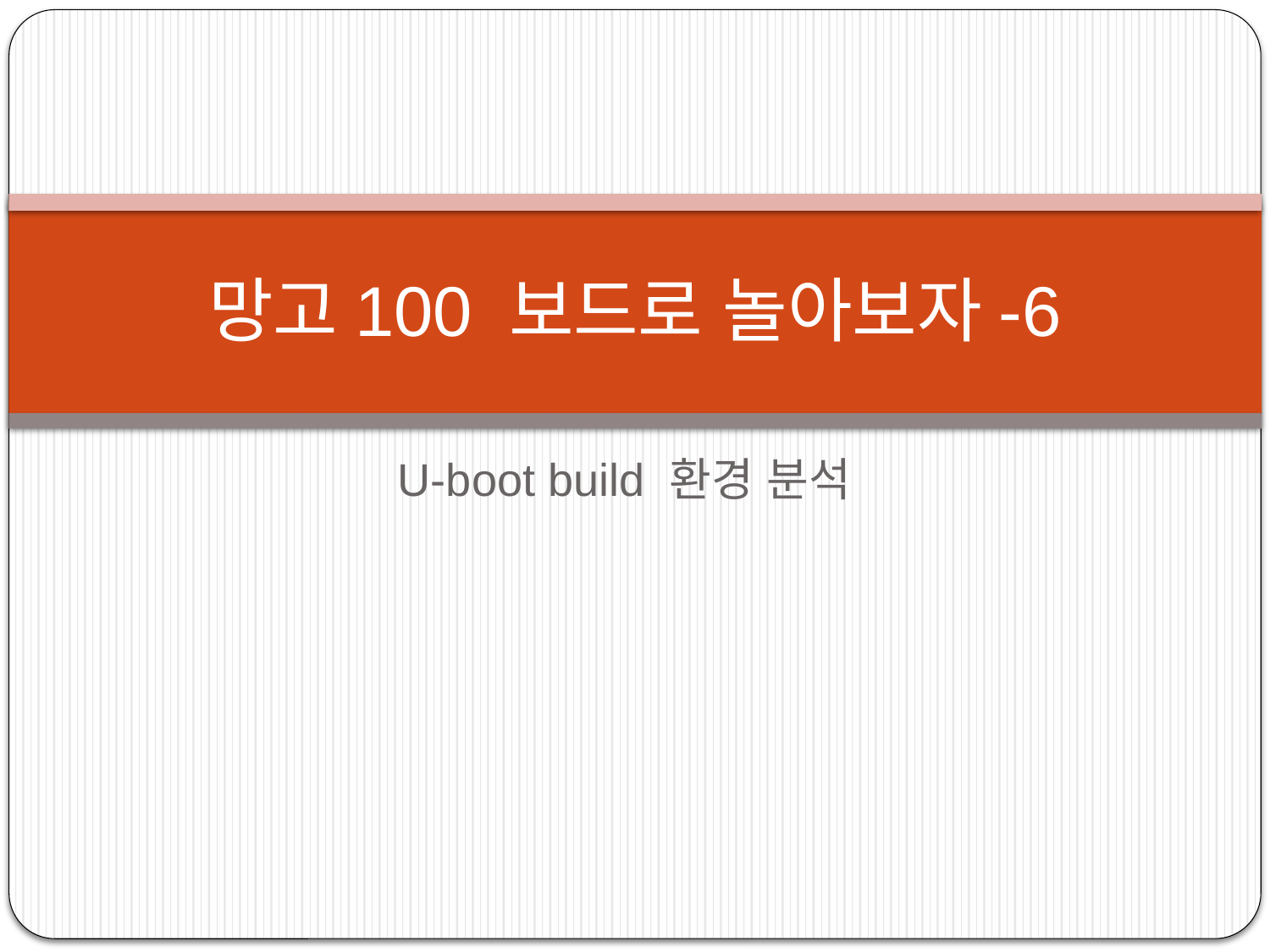

# 망고100 보드로 놀아보자-6
U-boot build 환경 분석